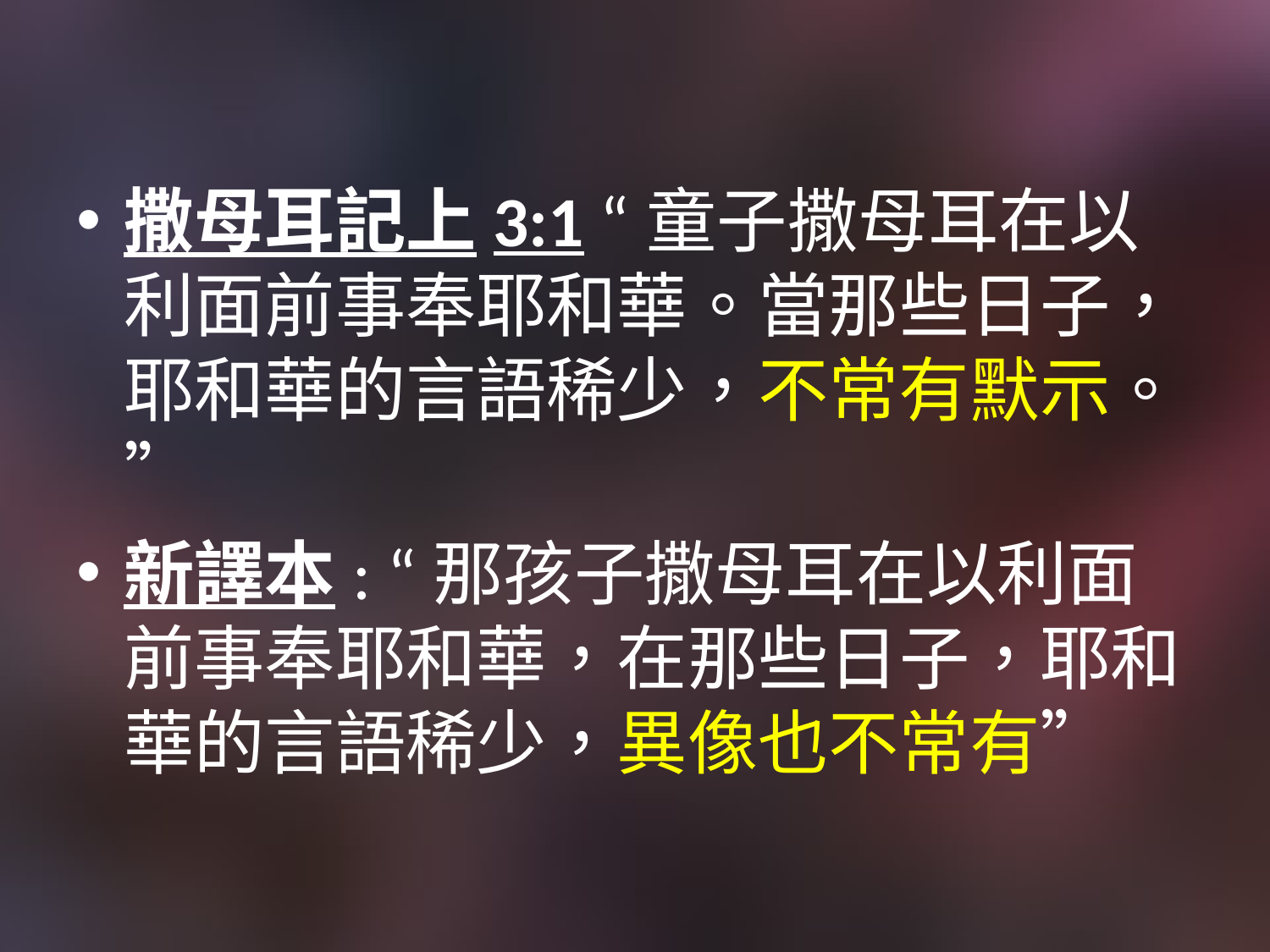

撒母耳記上3:1 “童子撒母耳在以利面前事奉耶和華。當那些日子，耶和華的言語稀少，不常有默示。”
新譯本: “那孩子撒母耳在以利面前事奉耶和華，在那些日子，耶和華的言語稀少，異像也不常有”